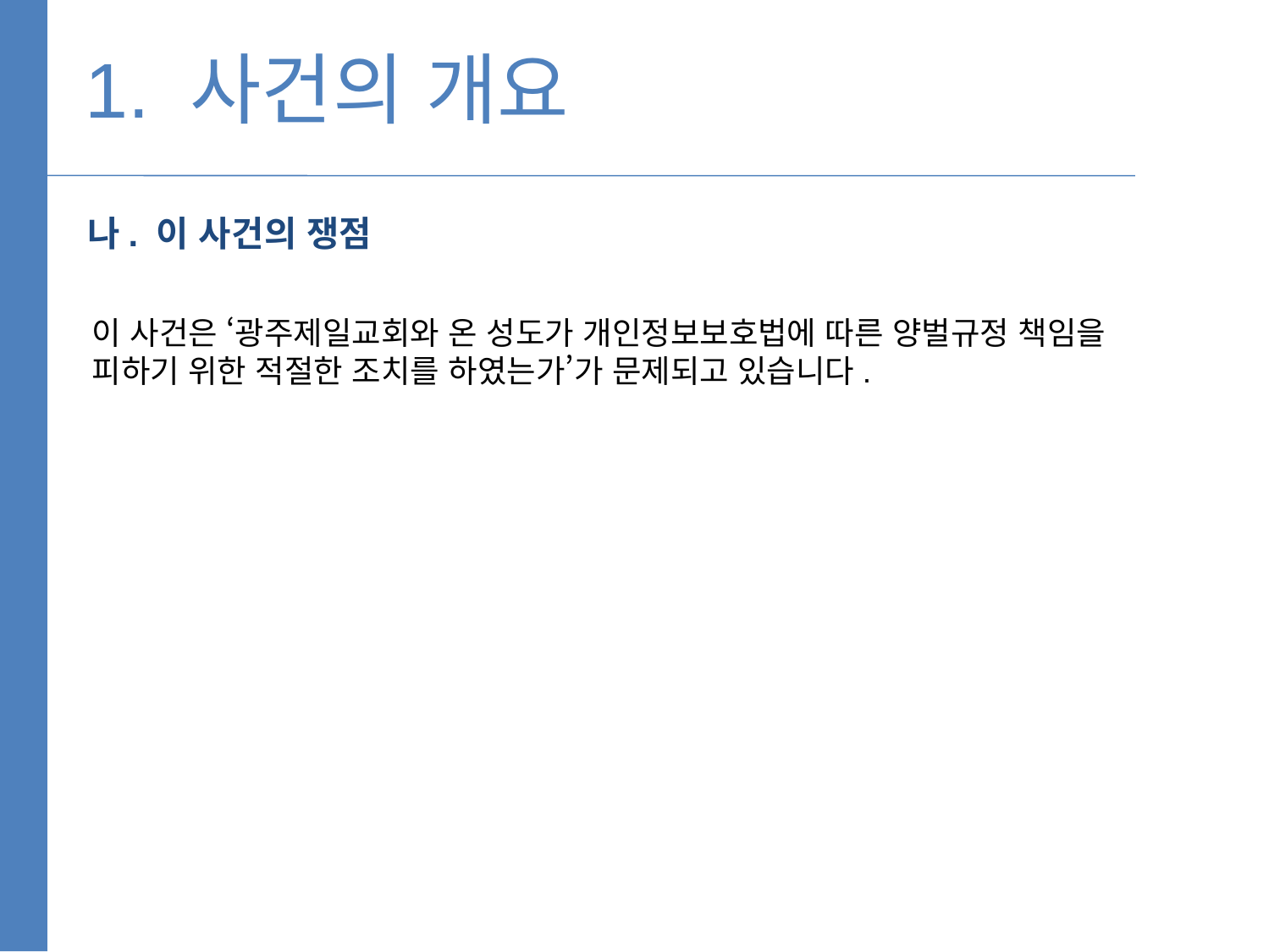

1. 사건의 개요

나. 이 사건의 쟁점
이 사건은 ‘광주제일교회와 온 성도가 개인정보보호법에 따른 양벌규정 책임을 피하기 위한 적절한 조치를 하였는가’가 문제되고 있습니다.